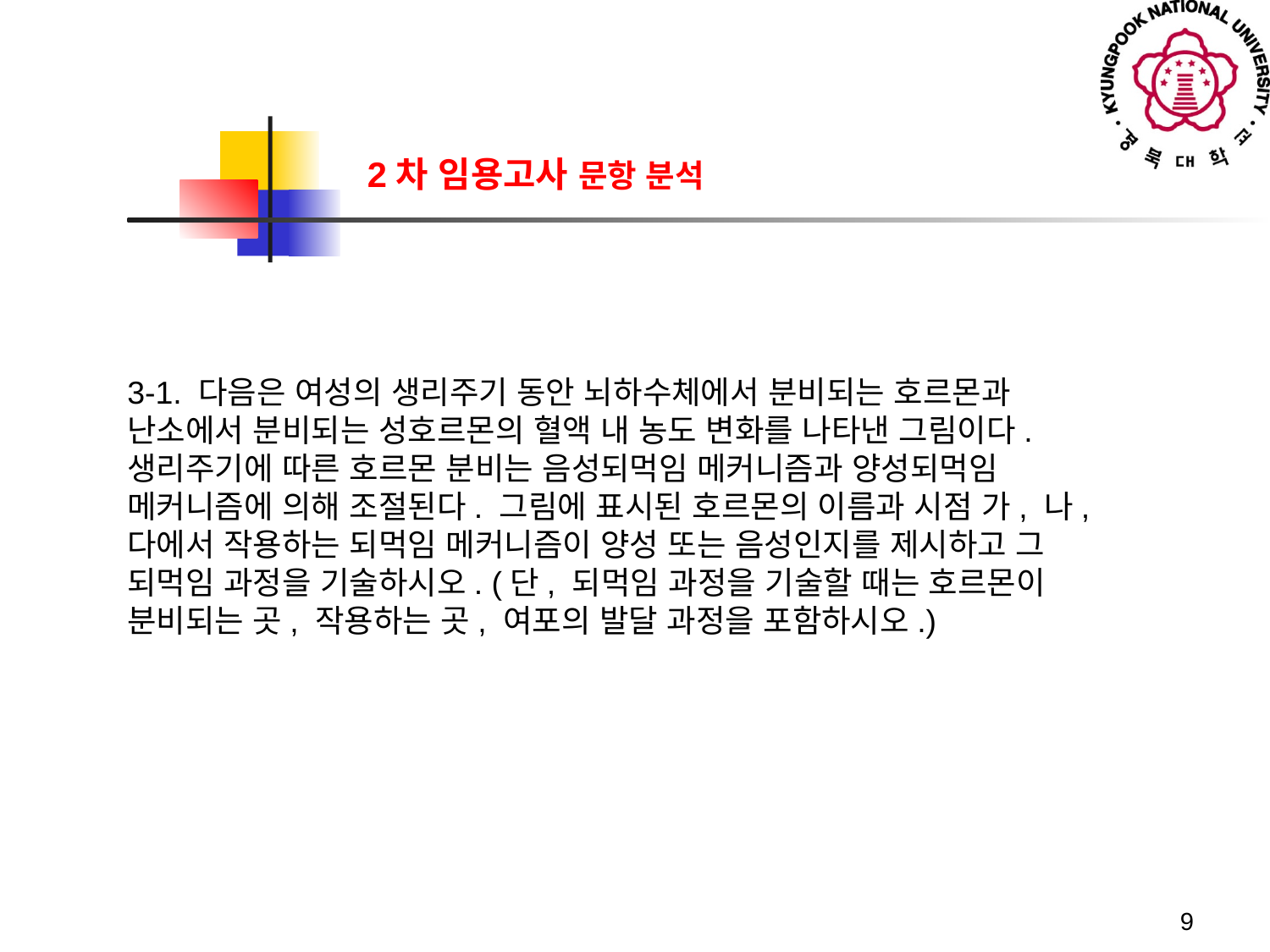

2차 임용고사 문항 분석
3-1. 다음은 여성의 생리주기 동안 뇌하수체에서 분비되는 호르몬과 난소에서 분비되는 성호르몬의 혈액 내 농도 변화를 나타낸 그림이다. 생리주기에 따른 호르몬 분비는 음성되먹임 메커니즘과 양성되먹임 메커니즘에 의해 조절된다. 그림에 표시된 호르몬의 이름과 시점 가, 나, 다에서 작용하는 되먹임 메커니즘이 양성 또는 음성인지를 제시하고 그 되먹임 과정을 기술하시오. (단, 되먹임 과정을 기술할 때는 호르몬이 분비되는 곳, 작용하는 곳, 여포의 발달 과정을 포함하시오.)

9